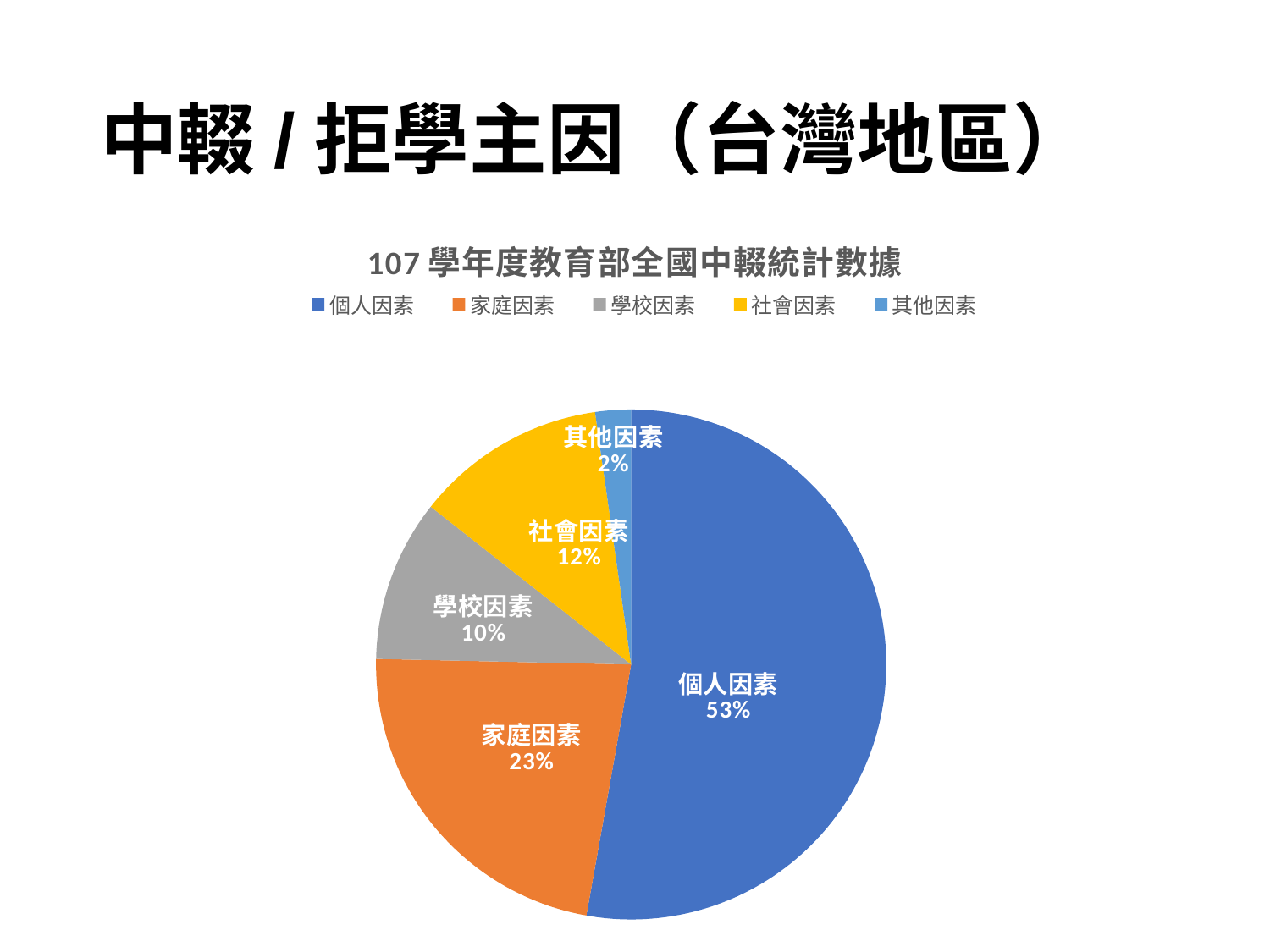

# 中輟/拒學主因（台灣地區）

### Chart: 107學年度教育部全國中輟統計數據

| Category | 107學年度 |
|---|---|
| 個人因素 | 1656.0 |
| 家庭因素 | 707.0 |
| 學校因素 | 322.0 |
| 社會因素 | 380.0 |
| 其他因素 | 71.0 |